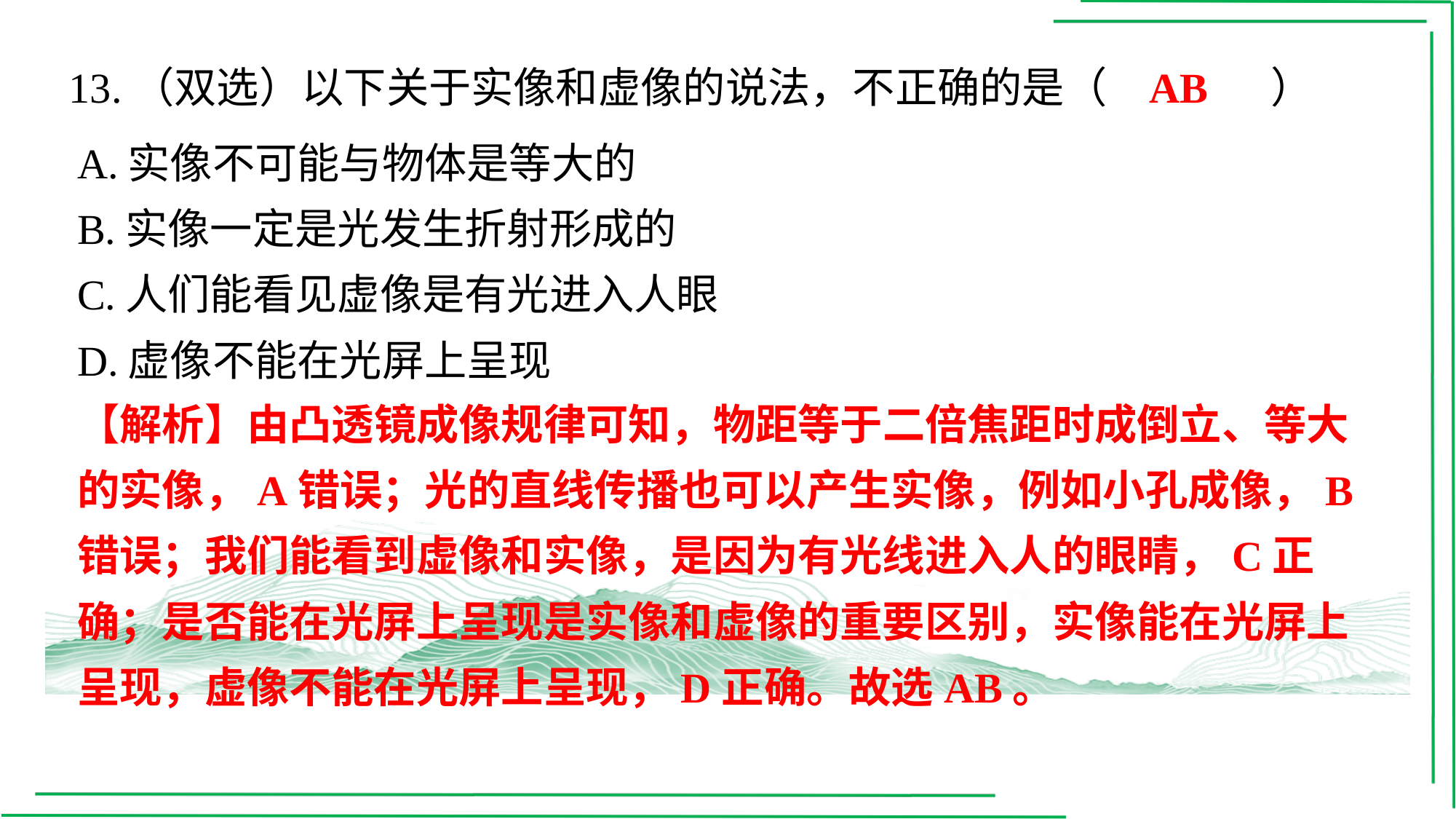

AB
13.（双选）以下关于实像和虚像的说法，不正确的是（　AB　）
| A.实像不可能与物体是等大的 |
| --- |
| B.实像一定是光发生折射形成的 |
| C.人们能看见虚像是有光进入人眼 |
| D.虚像不能在光屏上呈现 |
【解析】由凸透镜成像规律可知，物距等于二倍焦距时成倒立、等大的实像，A错误；光的直线传播也可以产生实像，例如小孔成像，B错误；我们能看到虚像和实像，是因为有光线进入人的眼睛，C正确；是否能在光屏上呈现是实像和虚像的重要区别，实像能在光屏上呈现，虚像不能在光屏上呈现，D正确。故选AB。